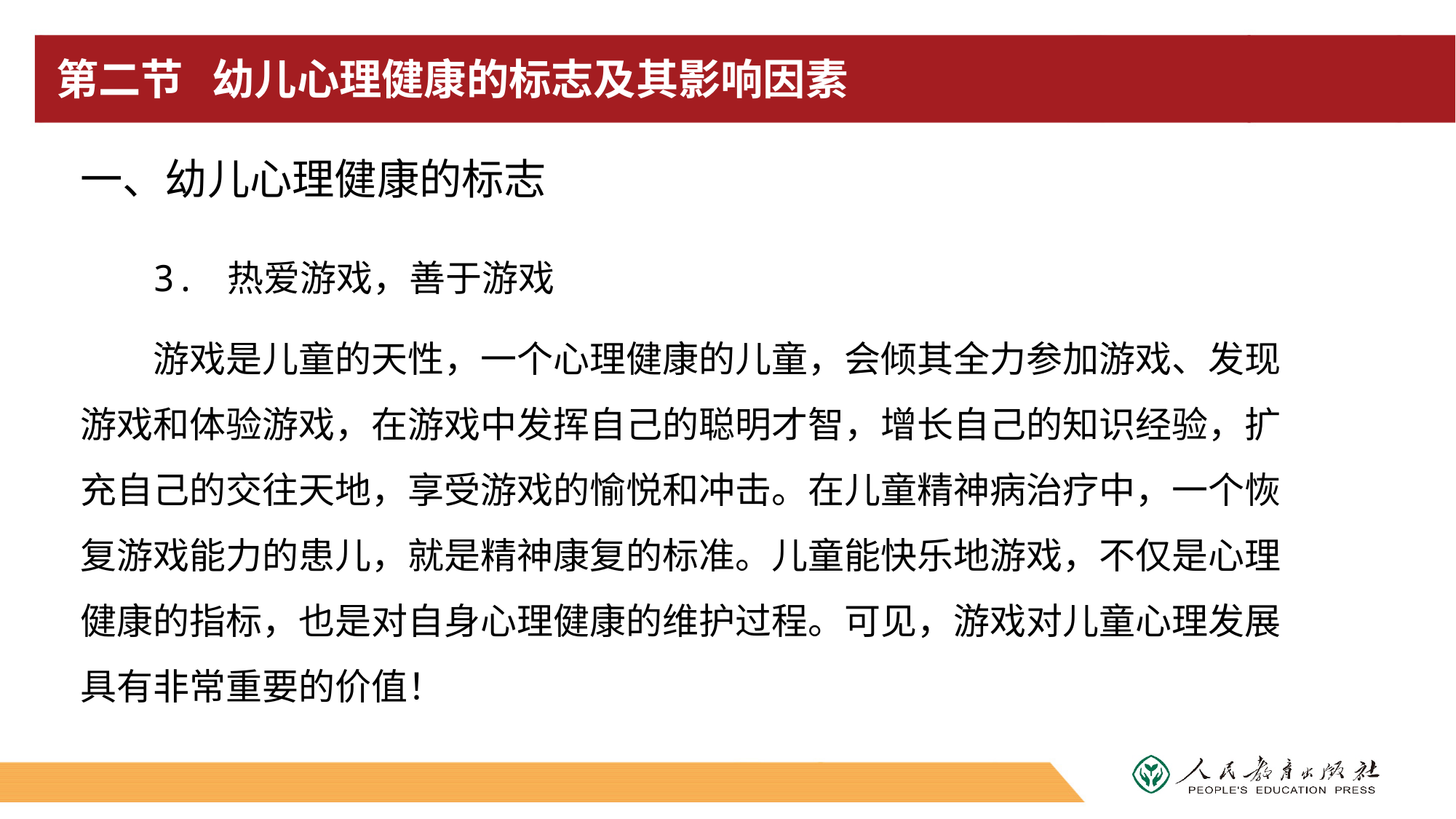

# 第二节   幼儿心理健康的标志及其影响因素
一、幼儿心理健康的标志
3. 热爱游戏，善于游戏
游戏是儿童的天性，一个心理健康的儿童，会倾其全力参加游戏、发现游戏和体验游戏，在游戏中发挥自己的聪明才智，增长自己的知识经验，扩充自己的交往天地，享受游戏的愉悦和冲击。在儿童精神病治疗中，一个恢复游戏能力的患儿，就是精神康复的标准。儿童能快乐地游戏，不仅是心理健康的指标，也是对自身心理健康的维护过程。可见，游戏对儿童心理发展具有非常重要的价值！